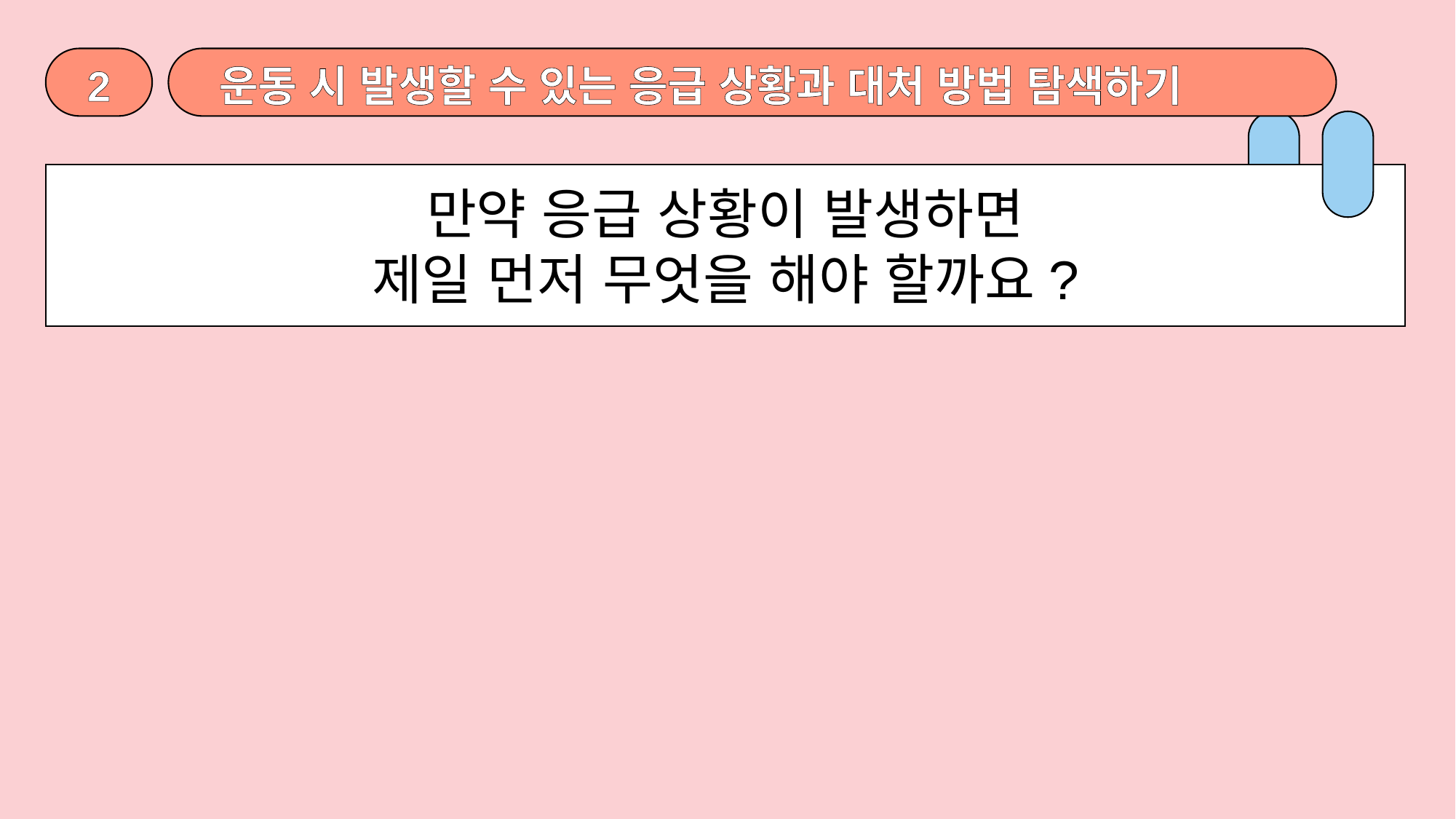

2
운동 시 발생할 수 있는 응급 상황과 대처 방법 탐색하기

만약 응급 상황이 발생하면
제일 먼저 무엇을 해야 할까요?